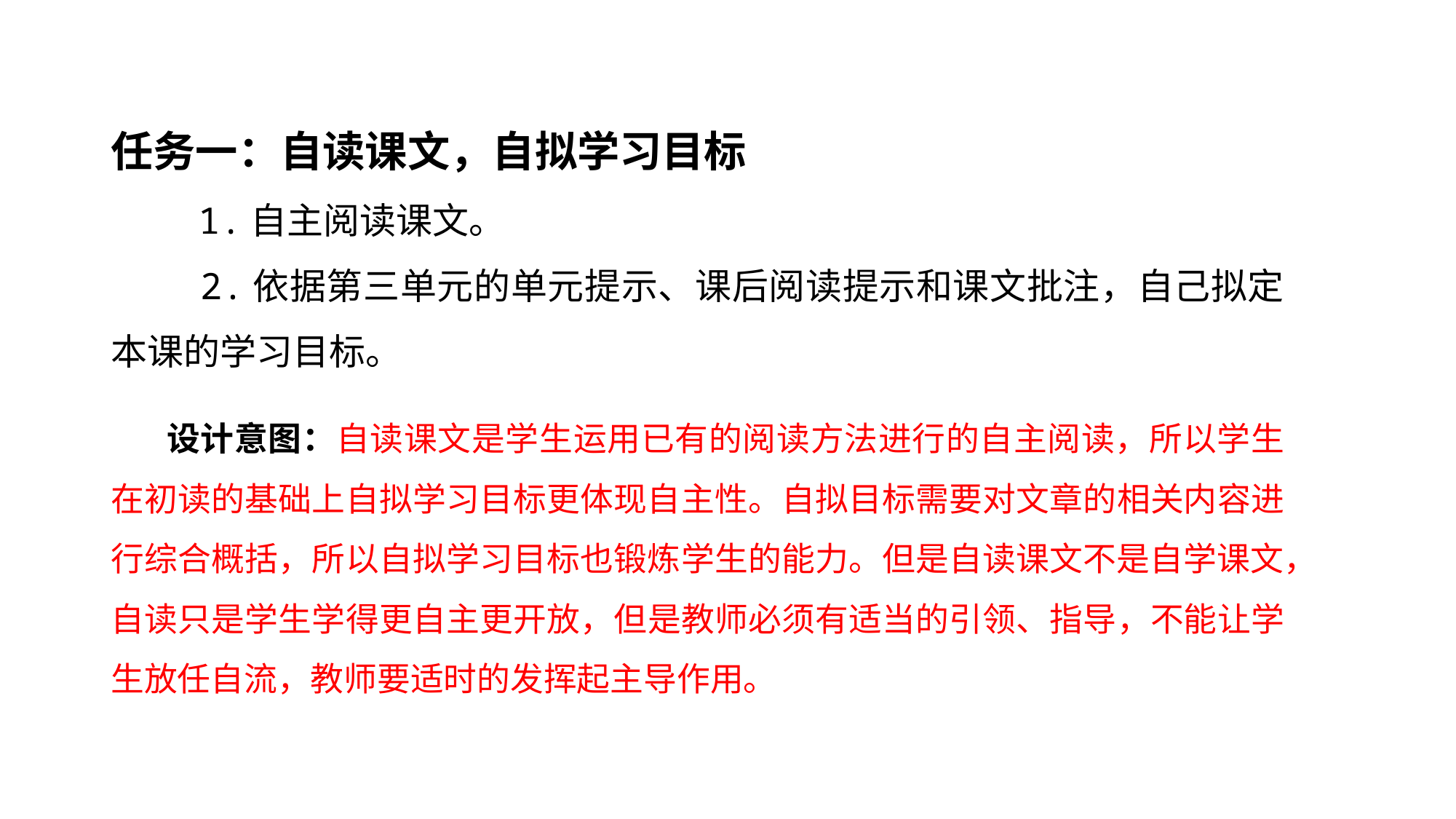

任务一：自读课文，自拟学习目标
    1.自主阅读课文。
    2.依据第三单元的单元提示、课后阅读提示和课文批注，自己拟定本课的学习目标。
　　设计意图：自读课文是学生运用已有的阅读方法进行的自主阅读，所以学生在初读的基础上自拟学习目标更体现自主性。自拟目标需要对文章的相关内容进行综合概括，所以自拟学习目标也锻炼学生的能力。但是自读课文不是自学课文，自读只是学生学得更自主更开放，但是教师必须有适当的引领、指导，不能让学生放任自流，教师要适时的发挥起主导作用。